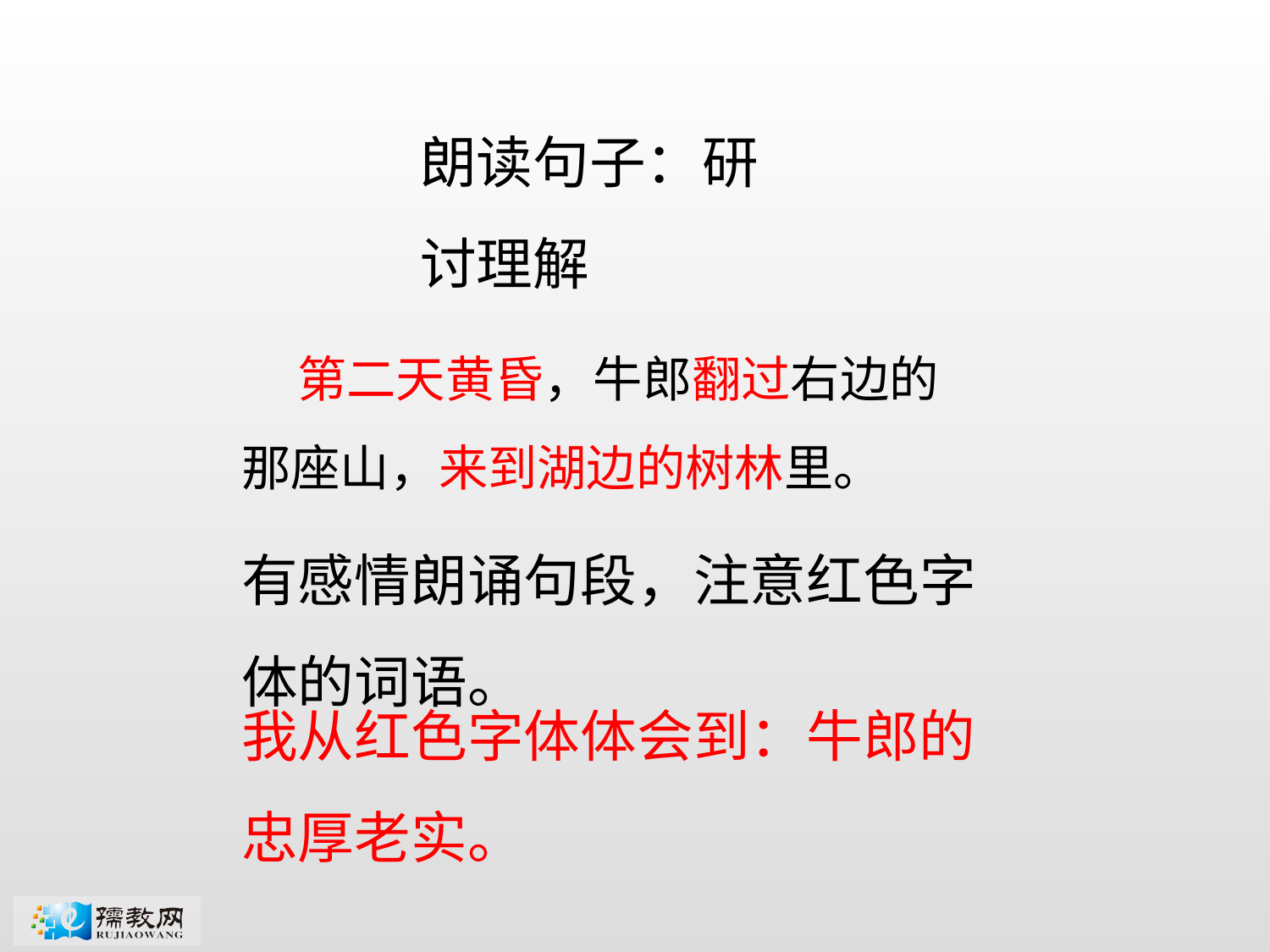

朗读句子：研讨理解
    第二天黄昏，牛郎翻过右边的那座山，来到湖边的树林里。
有感情朗诵句段，注意红色字体的词语。
我从红色字体体会到：牛郎的忠厚老实。